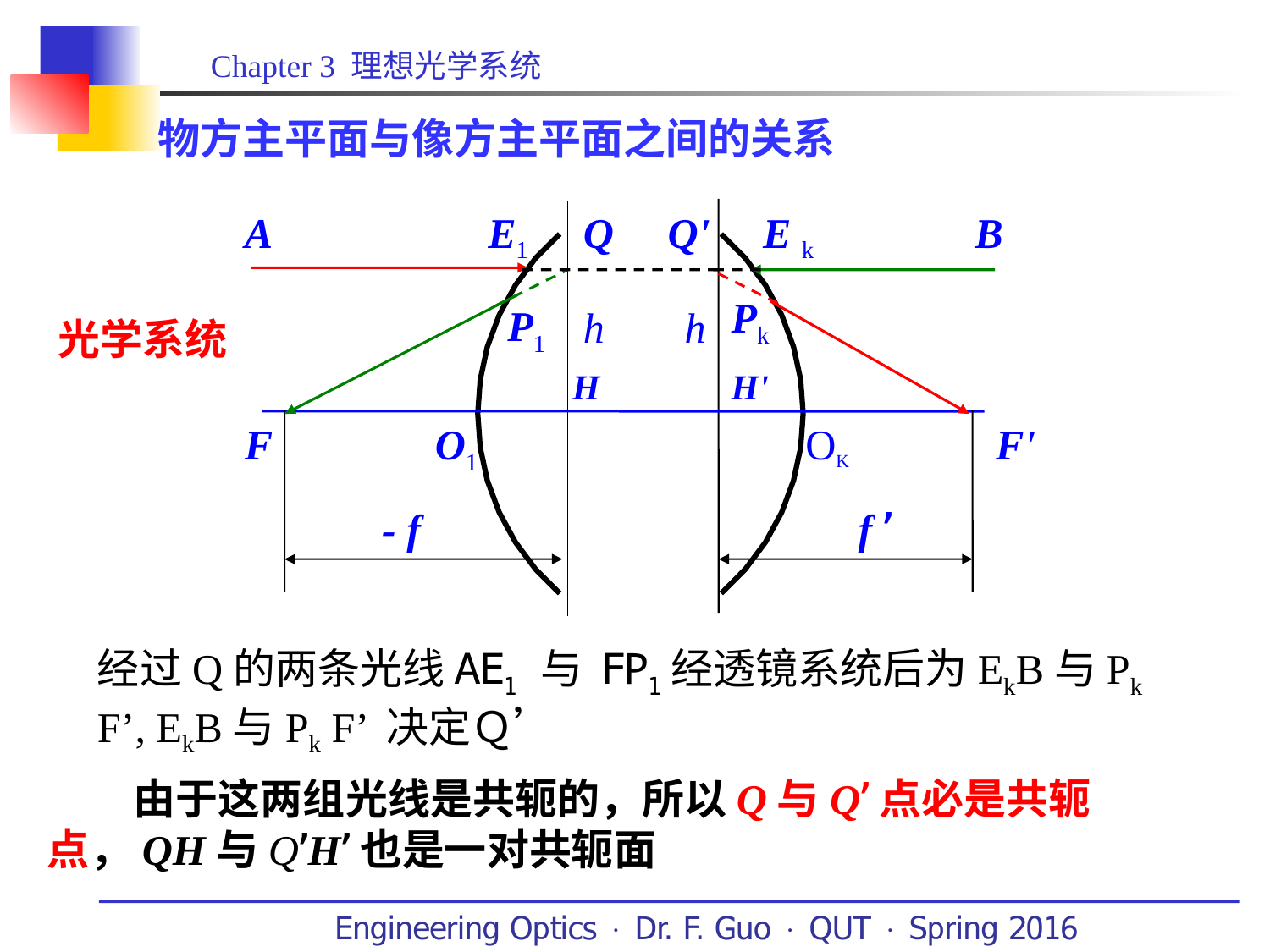

# 物方主平面与像方主平面之间的关系
A
E1
Q
Q'

E k
B

Pk
P1

h
h

光学系统
H
H'
F

O1
OK

F'
- f
f ’

经过Q的两条光线AE1 与 FP1经透镜系统后为EkB与Pk F’, EkB与Pk F’ 决定Ｑ’
        由于这两组光线是共轭的，所以Q与Q’点必是共轭点，QH与Q’H’也是一对共轭面